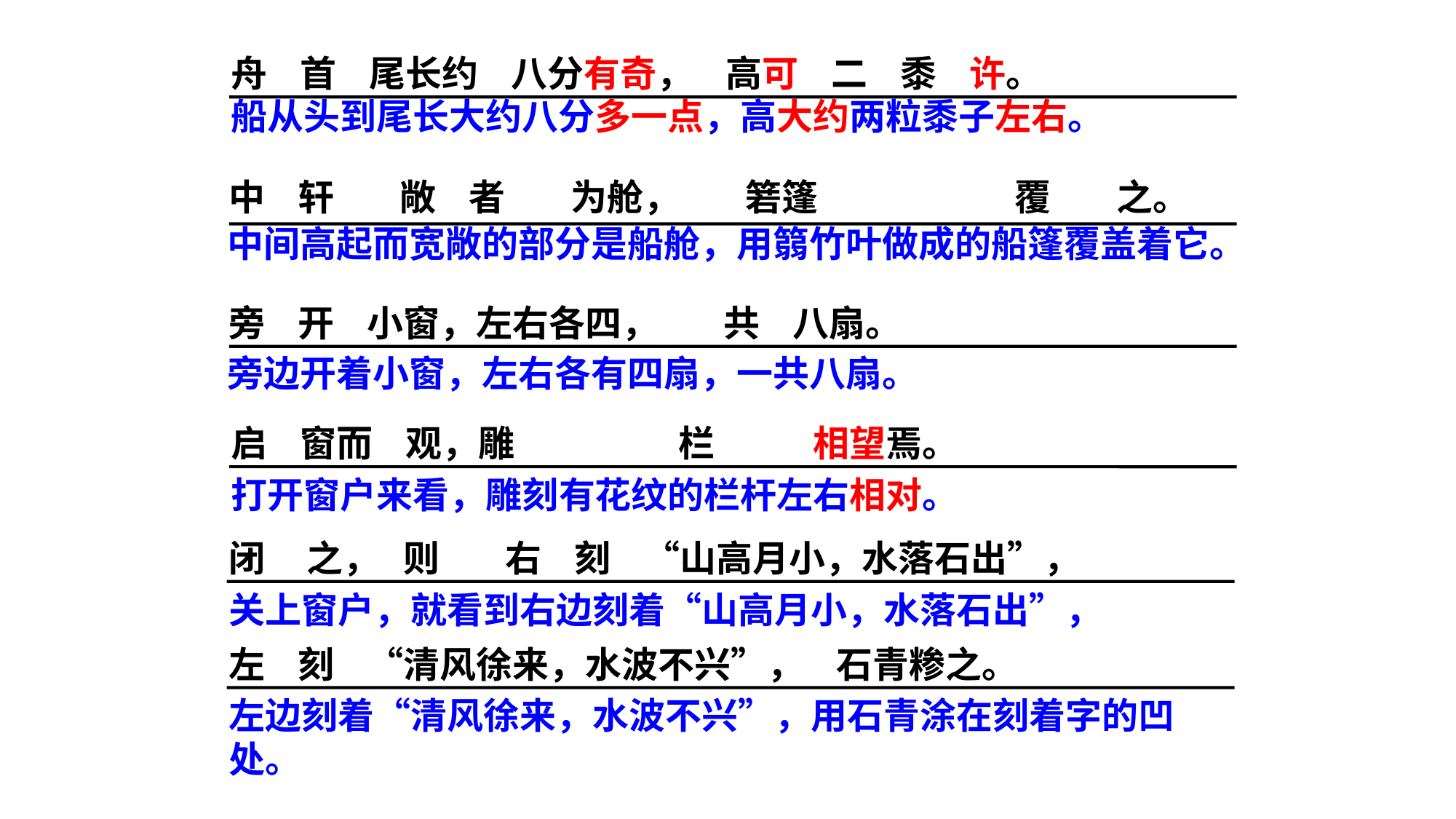

舟    首    尾长约    八分有奇，    高可    二    黍    许。
船从头到尾长大约八分多一点，高大约两粒黍子左右。

中    轩        敞    者        为舱，        箬篷                        覆        之。
中间高起而宽敞的部分是船舱，用篛竹叶做成的船篷覆盖着它。

旁    开    小窗，左右各四，        共    八扇。
旁边开着小窗，左右各有四扇，一共八扇。

启    窗而    观，雕                    栏            相望焉。
打开窗户来看，雕刻有花纹的栏杆左右相对。

闭     之，   则        右    刻    “山高月小，水落石出”，
关上窗户，就看到右边刻着“山高月小，水落石出”，

左    刻    “清风徐来，水波不兴”，    石青糁之。
左边刻着“清风徐来，水波不兴”，用石青涂在刻着字的凹处。